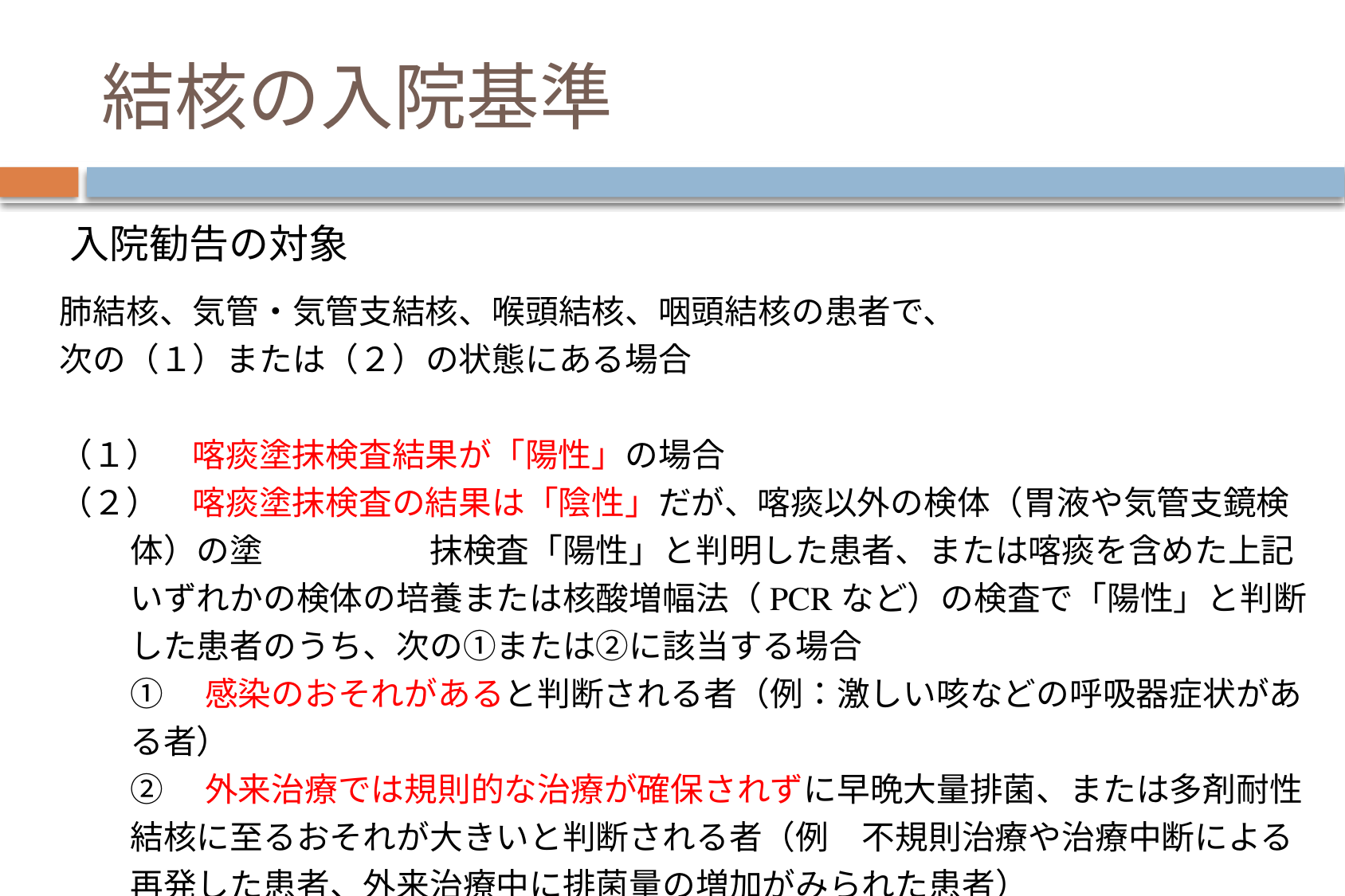

# 結核の入院基準
入院勧告の対象
肺結核、気管・気管支結核、喉頭結核、咽頭結核の患者で、
次の（１）または（２）の状態にある場合

（１）　喀痰塗抹検査結果が「陽性」の場合
（２）　喀痰塗抹検査の結果は「陰性」だが、喀痰以外の検体（胃液や気管支鏡検体）の塗　　　　　抹検査「陽性」と判明した患者、または喀痰を含めた上記いずれかの検体の培養または核酸増幅法（PCRなど）の検査で「陽性」と判断した患者のうち、次の①または②に該当する場合
	①　感染のおそれがあると判断される者（例：激しい咳などの呼吸器症状がある者）
	②　外来治療では規則的な治療が確保されずに早晩大量排菌、または多剤耐性結核に至るおそれが大きいと判断される者（例　不規則治療や治療中断による再発した患者、外来治療中に排菌量の増加がみられた患者）